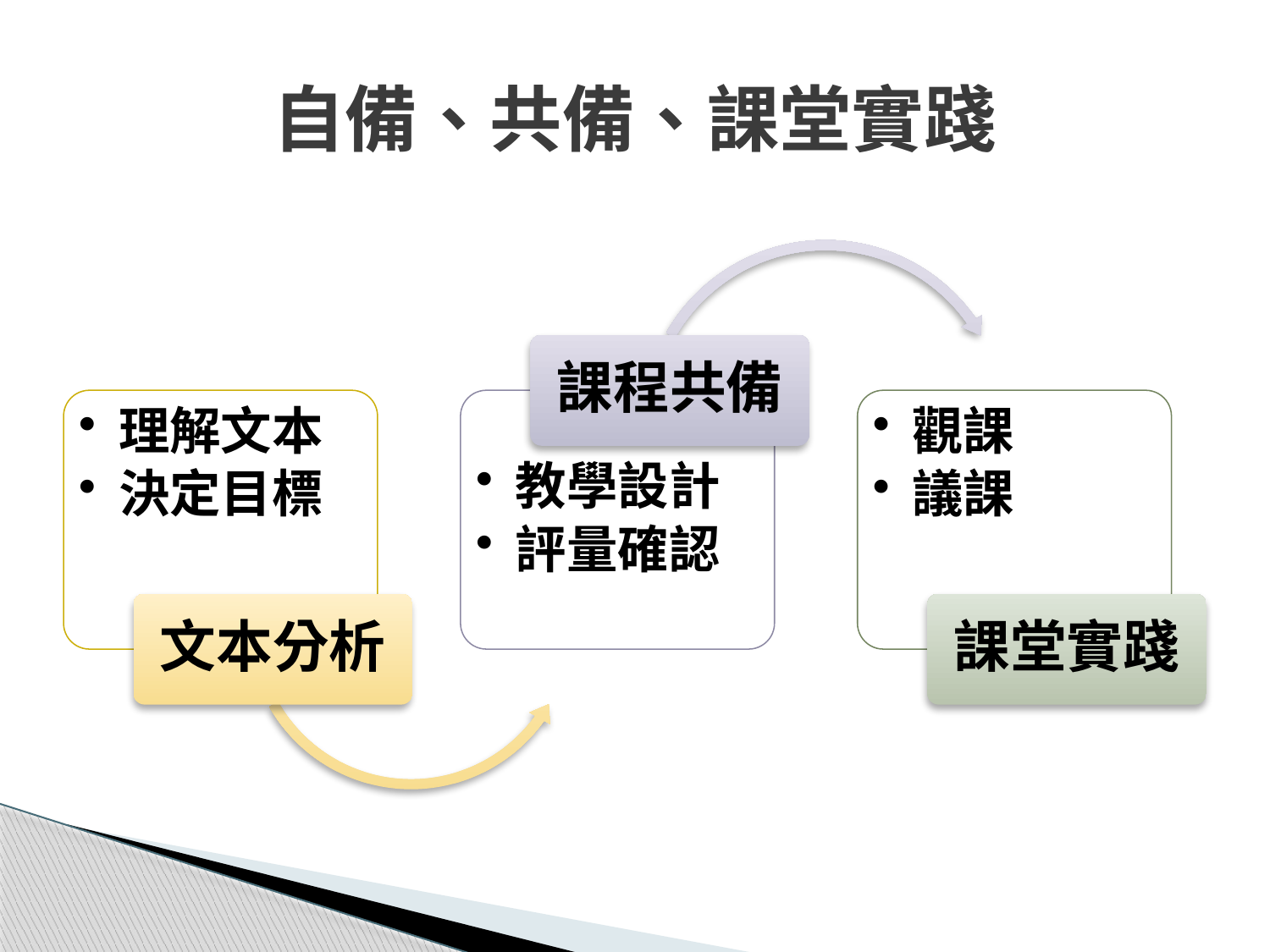

# 自備、共備、課堂實踐
理解文本
決定目標
文本分析
教學設計
評量確認
課程共備
觀課
議課
課堂實踐